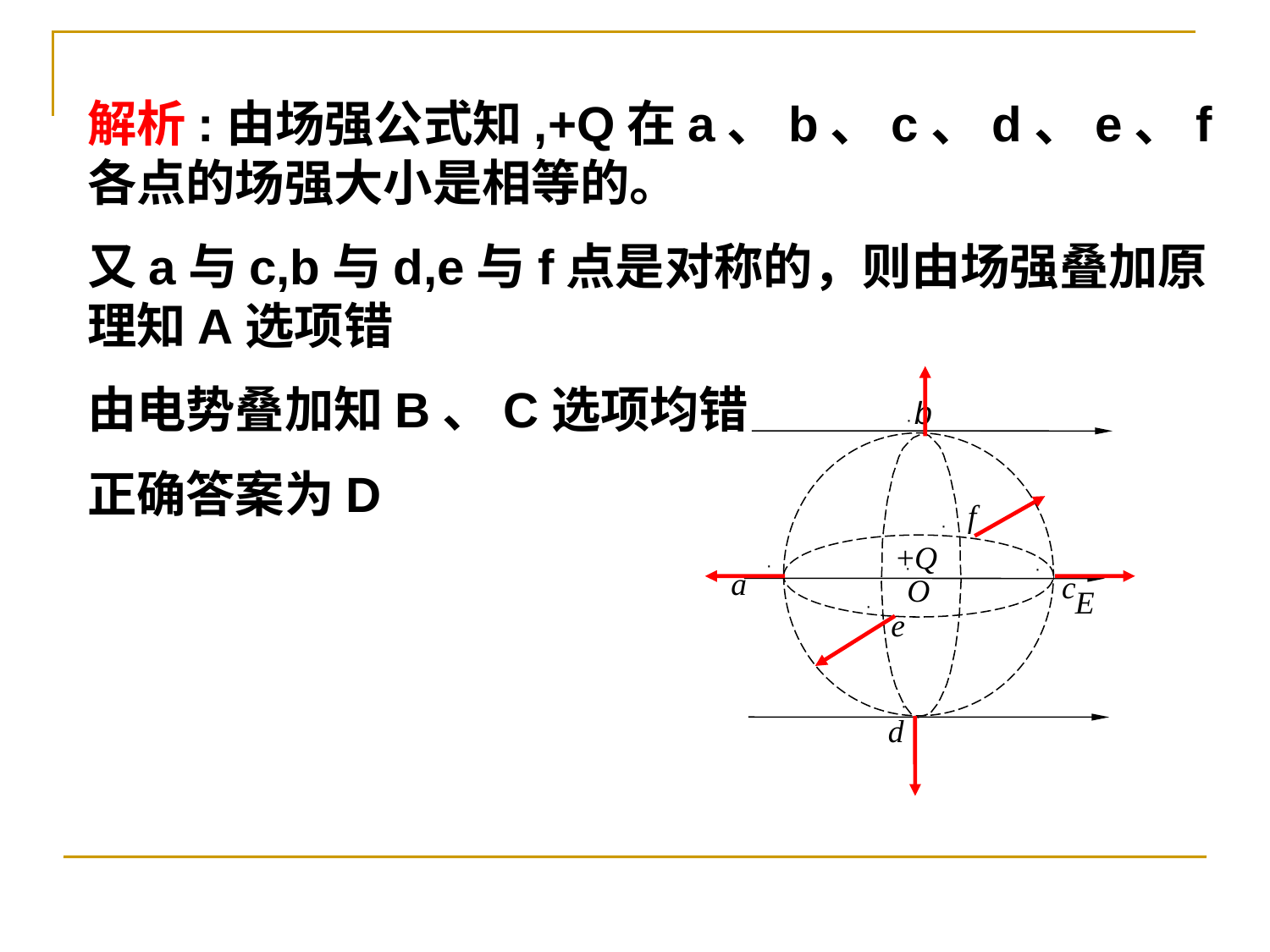

解析:由场强公式知,+Q在a、b、c、d、e、f各点的场强大小是相等的。
又a与c,b与d,e与f点是对称的，则由场强叠加原理知A选项错
由电势叠加知B、C选项均错
正确答案为D

b
·

 f
·
+Q

·
·
·
   a
      c
O
E

·
 e
·
   d